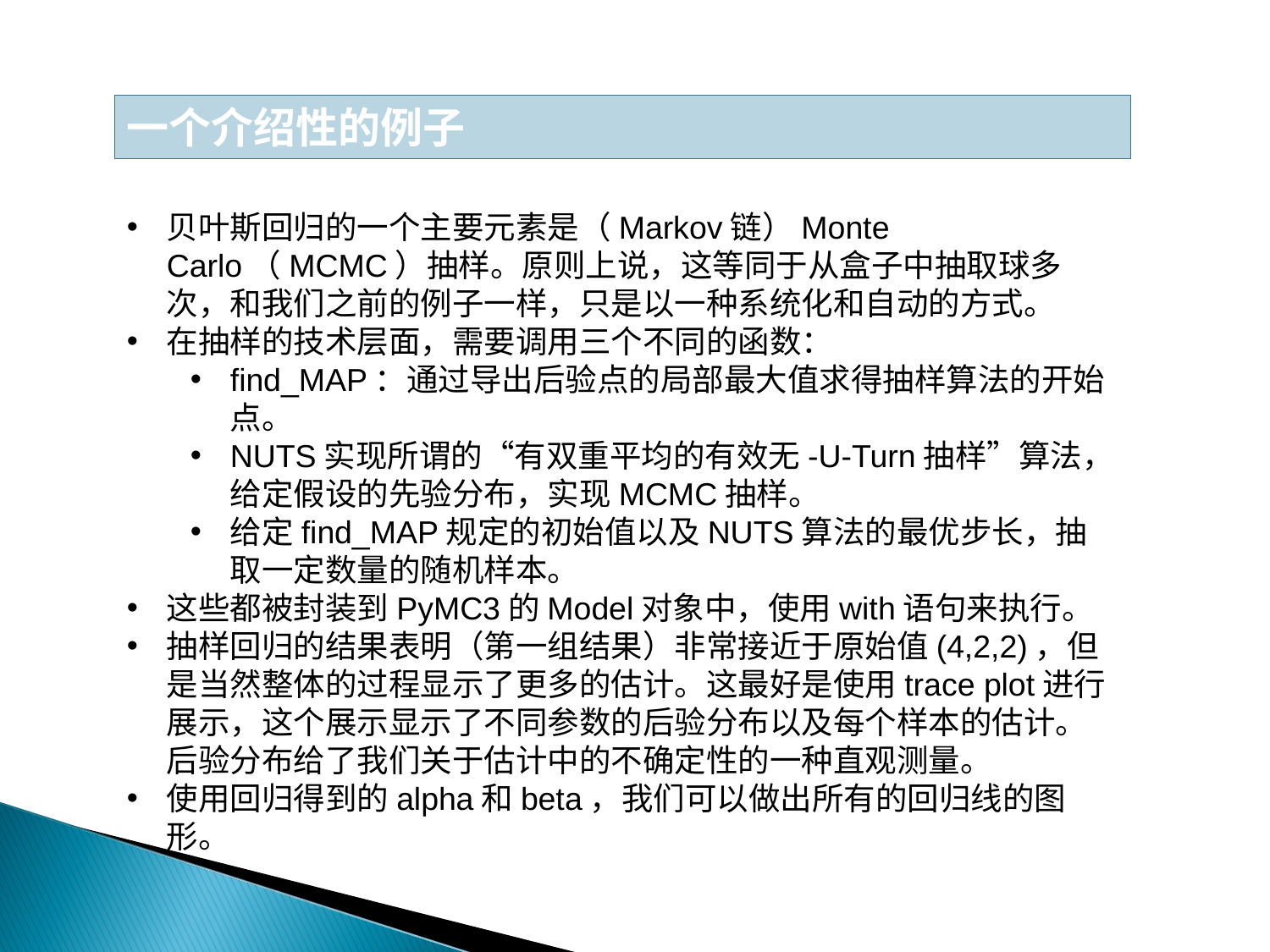

一个介绍性的例子
贝叶斯回归的一个主要元素是（Markov链）Monte Carlo（MCMC）抽样。原则上说，这等同于从盒子中抽取球多次，和我们之前的例子一样，只是以一种系统化和自动的方式。
在抽样的技术层面，需要调用三个不同的函数：
find_MAP：通过导出后验点的局部最大值求得抽样算法的开始点。
NUTS实现所谓的“有双重平均的有效无-U-Turn抽样”算法，给定假设的先验分布，实现MCMC抽样。
给定find_MAP规定的初始值以及NUTS算法的最优步长，抽取一定数量的随机样本。
这些都被封装到PyMC3的Model对象中，使用with语句来执行。
抽样回归的结果表明（第一组结果）非常接近于原始值(4,2,2)，但是当然整体的过程显示了更多的估计。这最好是使用trace plot进行展示，这个展示显示了不同参数的后验分布以及每个样本的估计。后验分布给了我们关于估计中的不确定性的一种直观测量。
使用回归得到的alpha和beta，我们可以做出所有的回归线的图形。